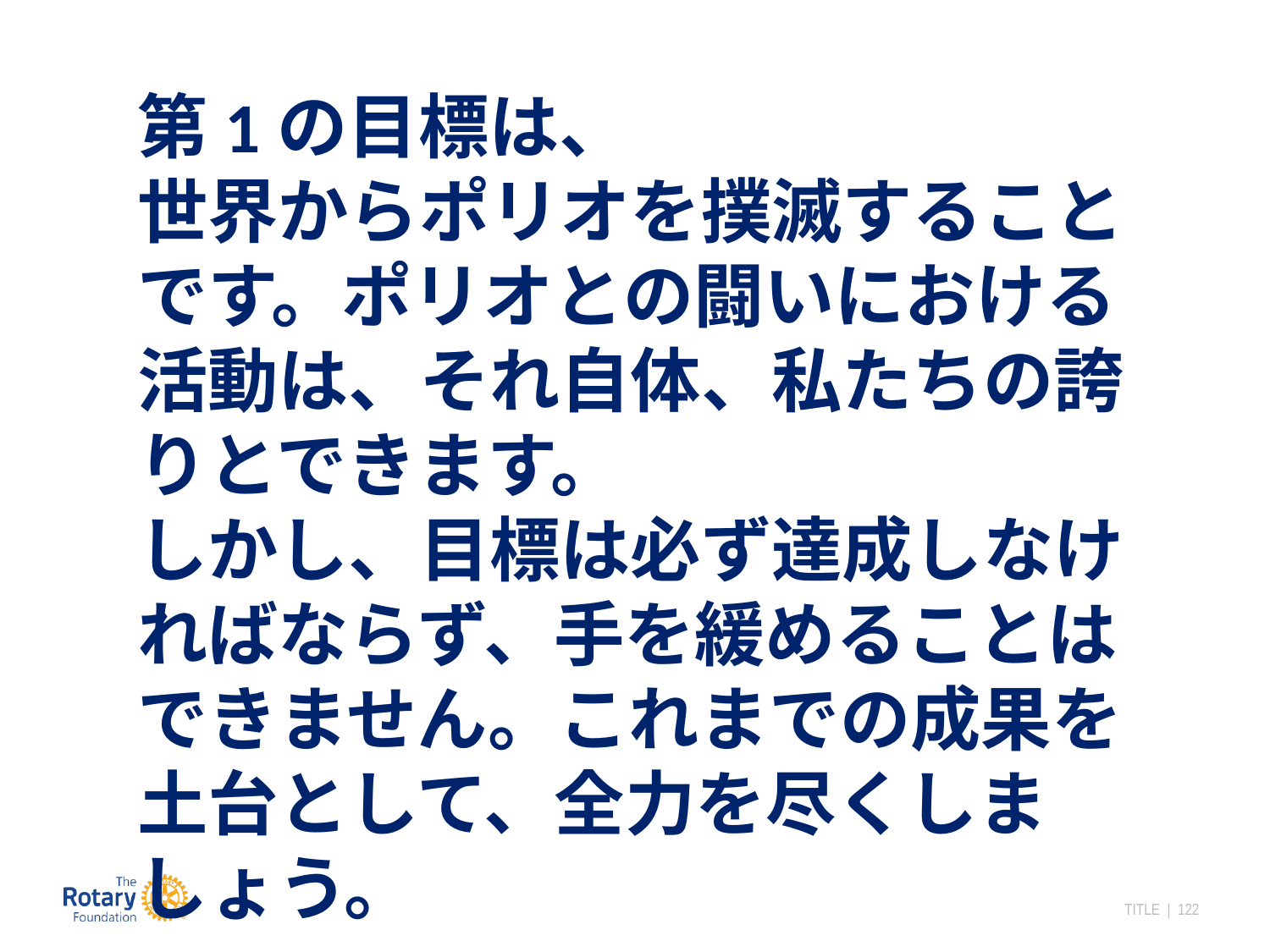

第1の目標は、
世界からポリオを撲滅することです。ポリオとの闘いにおける活動は、それ自体、私たちの誇りとできます。
しかし、目標は必ず達成しなければならず、手を緩めることはできません。これまでの成果を土台として、全力を尽くしましょう。